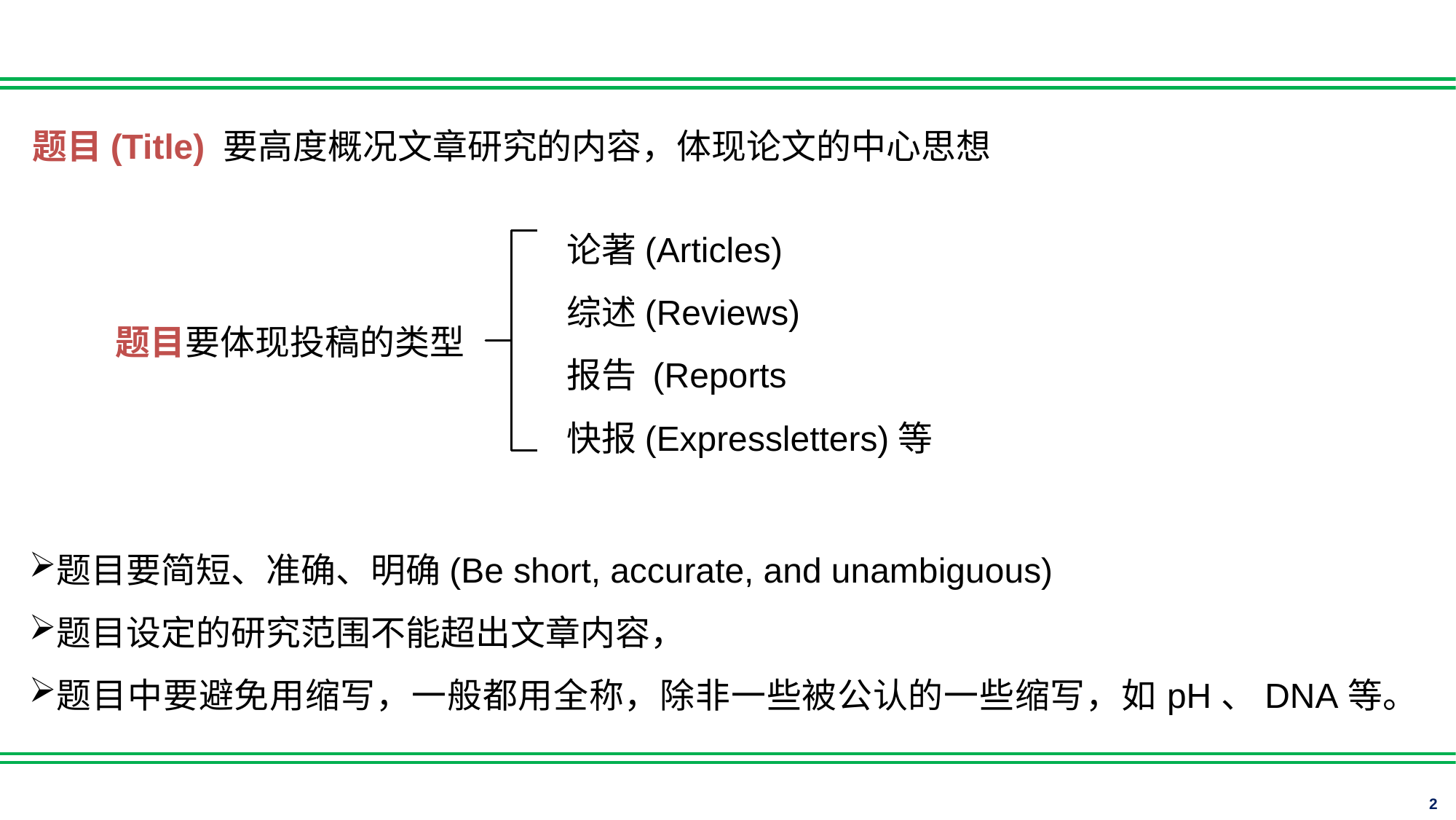

题目(Title) 要高度概况文章研究的内容，体现论文的中心思想
论著(Articles)
综述(Reviews)
报告 (Reports
快报(Expressletters)等

题目要体现投稿的类型

题目要简短、准确、明确(Be short, accurate, and unambiguous)
题目设定的研究范围不能超出文章内容，
题目中要避免用缩写，一般都用全称，除非一些被公认的一些缩写，如pH、DNA等。
2